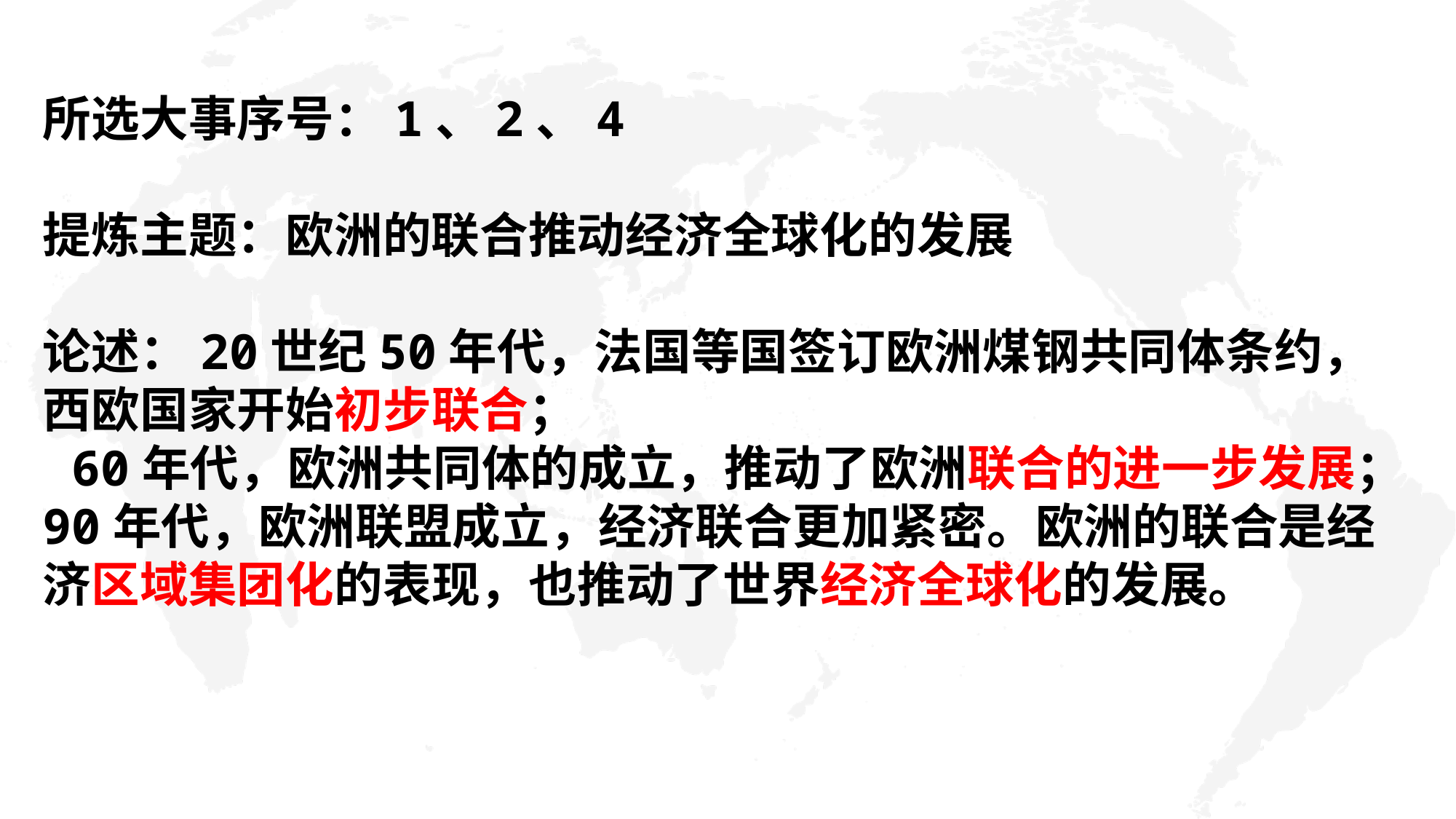

所选大事序号：1、2、4

提炼主题：欧洲的联合推动经济全球化的发展

论述：20世纪50年代，法国等国签订欧洲煤钢共同体条约，西欧国家开始初步联合；
 60年代，欧洲共同体的成立，推动了欧洲联合的进一步发展；90年代，欧洲联盟成立，经济联合更加紧密。欧洲的联合是经济区域集团化的表现，也推动了世界经济全球化的发展。